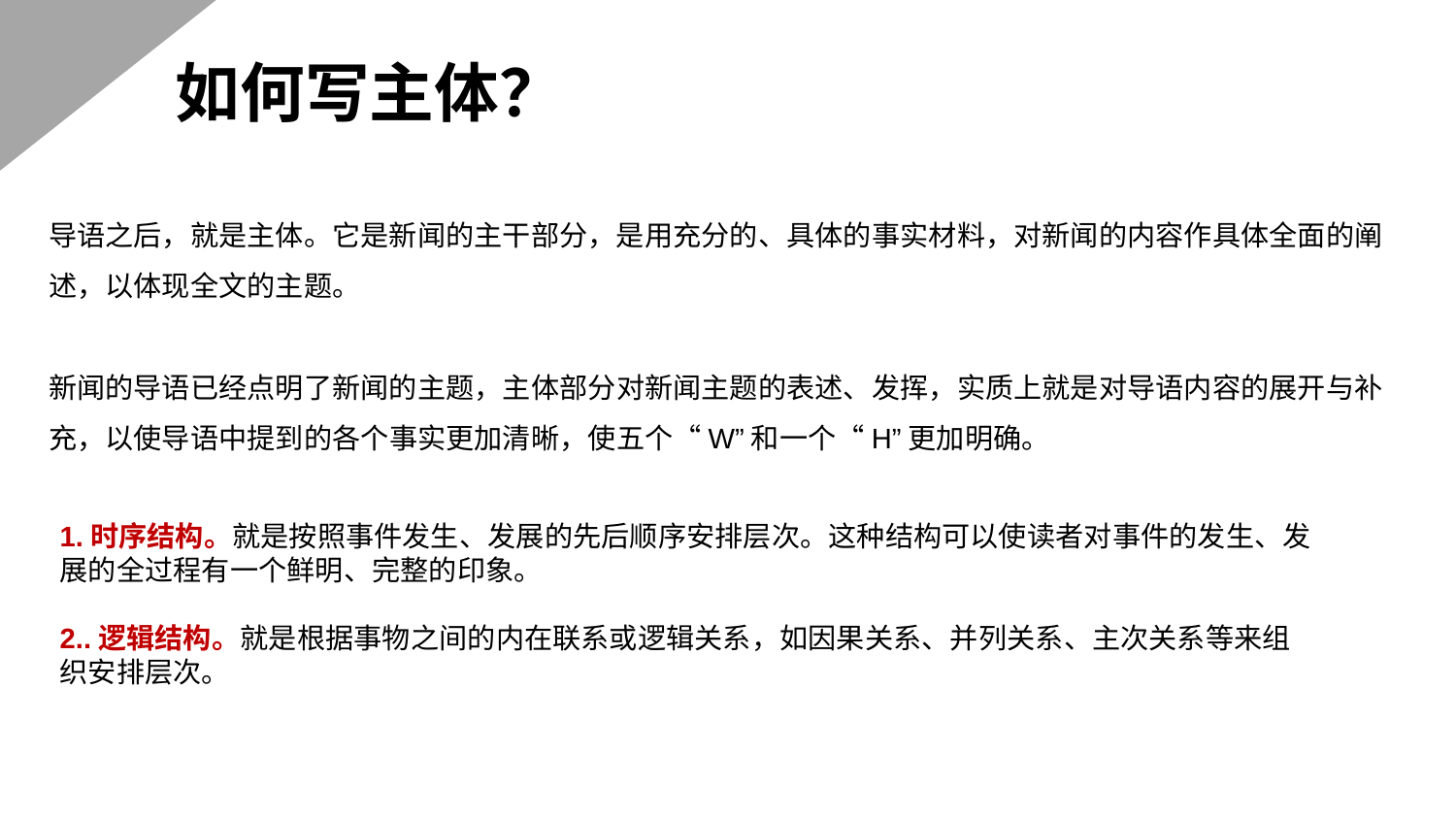

如何写主体？
导语之后，就是主体。它是新闻的主干部分，是用充分的、具体的事实材料，对新闻的内容作具体全面的阐述，以体现全文的主题。
新闻的导语已经点明了新闻的主题，主体部分对新闻主题的表述、发挥，实质上就是对导语内容的展开与补充，以使导语中提到的各个事实更加清晰，使五个“W”和一个“H”更加明确。
1.时序结构。就是按照事件发生、发展的先后顺序安排层次。这种结构可以使读者对事件的发生、发展的全过程有一个鲜明、完整的印象。
2..逻辑结构。就是根据事物之间的内在联系或逻辑关系，如因果关系、并列关系、主次关系等来组织安排层次。